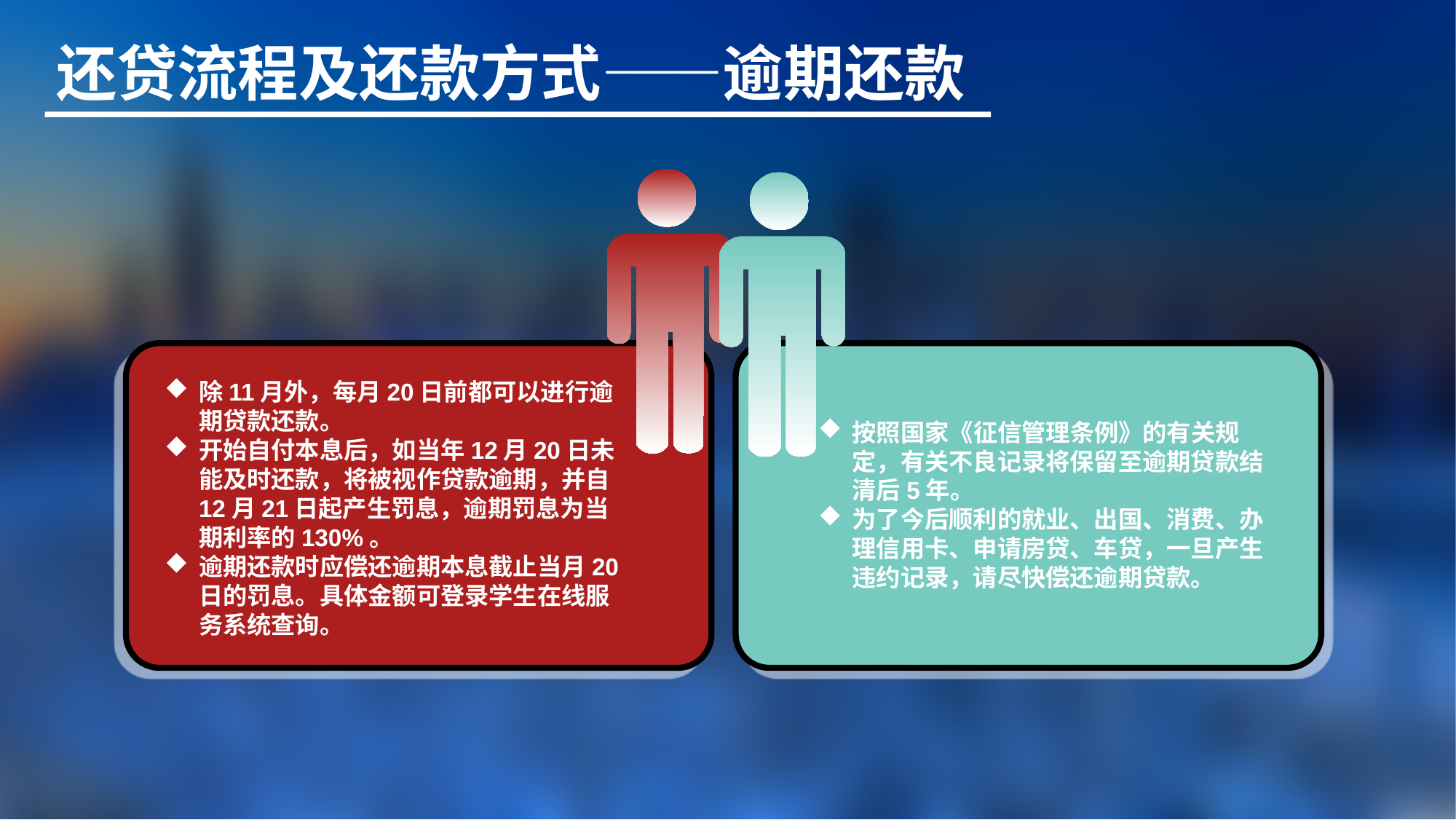

还贷流程及还款方式——逾期还款

除11月外，每月20日前都可以进行逾期贷款还款。
开始自付本息后，如当年12月20日未能及时还款，将被视作贷款逾期，并自12月21日起产生罚息，逾期罚息为当期利率的130%。
逾期还款时应偿还逾期本息截止当月20日的罚息。具体金额可登录学生在线服务系统查询。
按照国家《征信管理条例》的有关规定，有关不良记录将保留至逾期贷款结清后5年。
为了今后顺利的就业、出国、消费、办理信用卡、申请房贷、车贷，一旦产生违约记录，请尽快偿还逾期贷款。